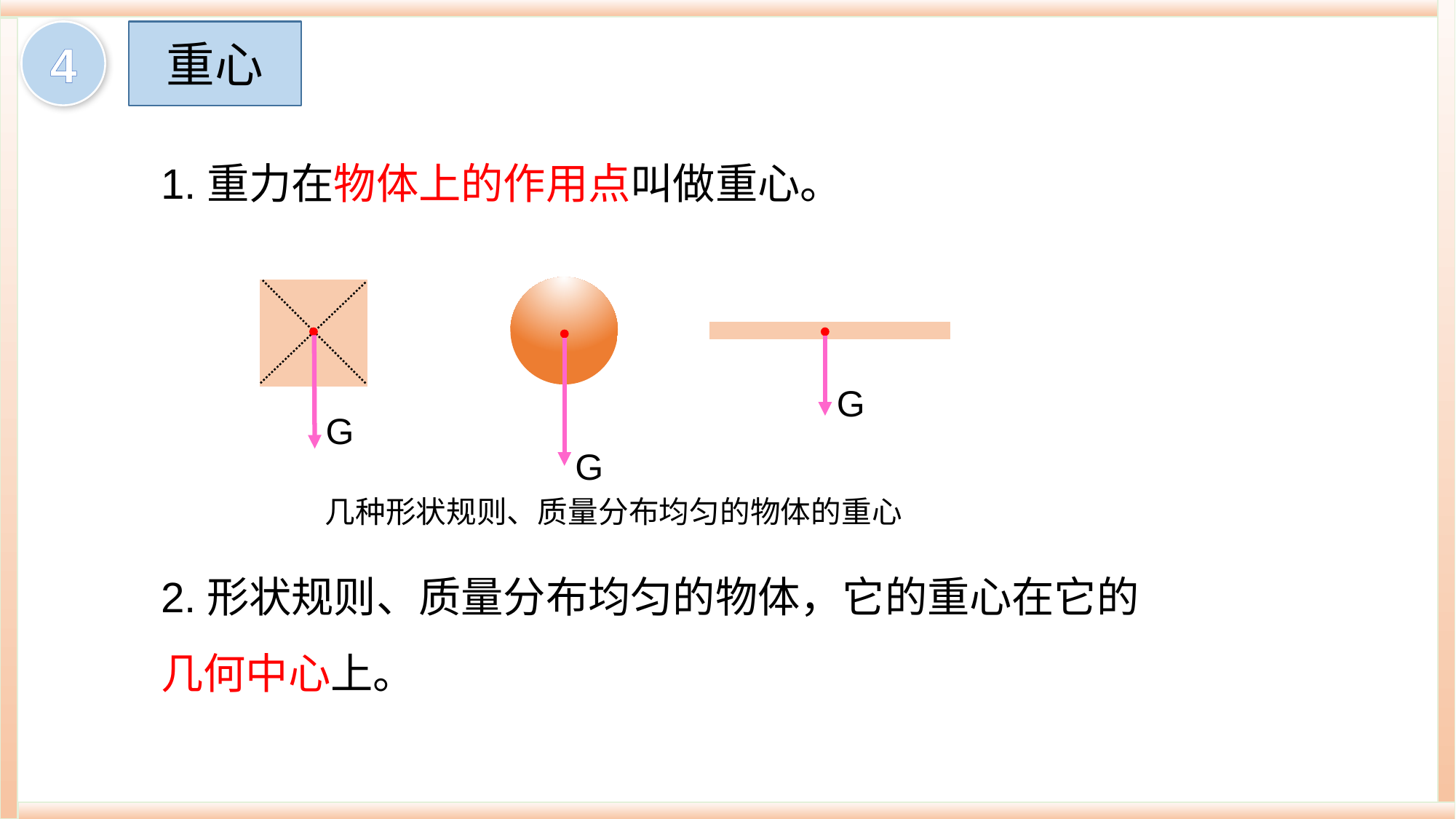

4
重心

1.重力在物体上的作用点叫做重心。

G

G

G
几种形状规则、质量分布均匀的物体的重心

2.形状规则、质量分布均匀的物体，它的重心在它的几何中心上。